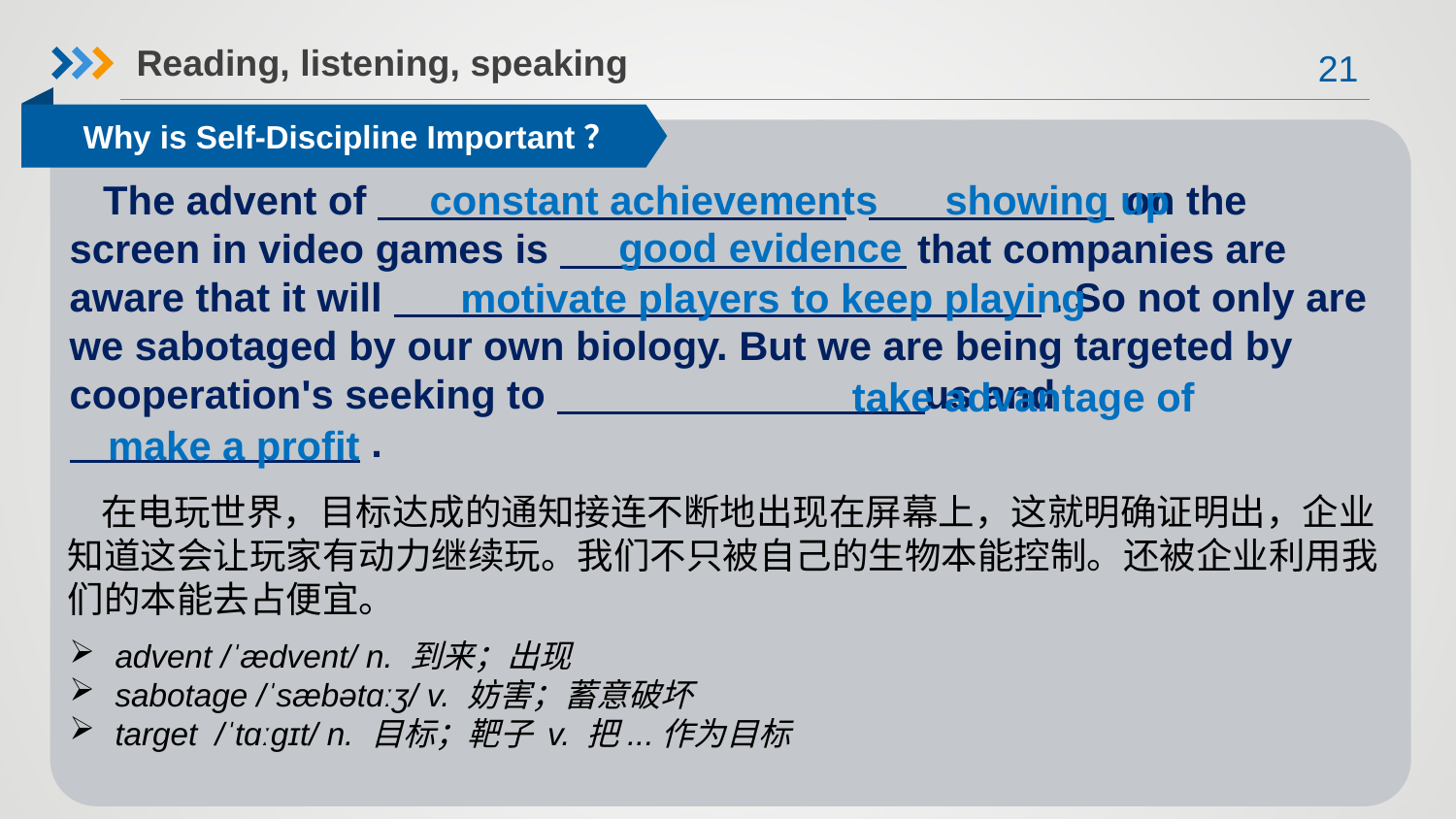

Reading, listening, speaking

Why is Self-Discipline Important？

   The advent of                                                                    on the screen in video games is                                 that companies are aware that it will                                                            . So not only are we sabotaged by our own biology. But we are being targeted by cooperation's seeking to                                  us and
                           .
constant achievements
showing up
good evidence
motivate players to keep playing
take advantage of
make a profit
   在电玩世界，目标达成的通知接连不断地出现在屏幕上，这就明确证明出，企业知道这会让玩家有动力继续玩。我们不只被自己的生物本能控制。还被企业利用我们的本能去占便宜。
advent /ˈædvent/ n. 到来；出现
sabotage /ˈsæbətɑːʒ/ v. 妨害；蓄意破坏
target  /ˈtɑːɡɪt/ n. 目标；靶子 v. 把...作为目标